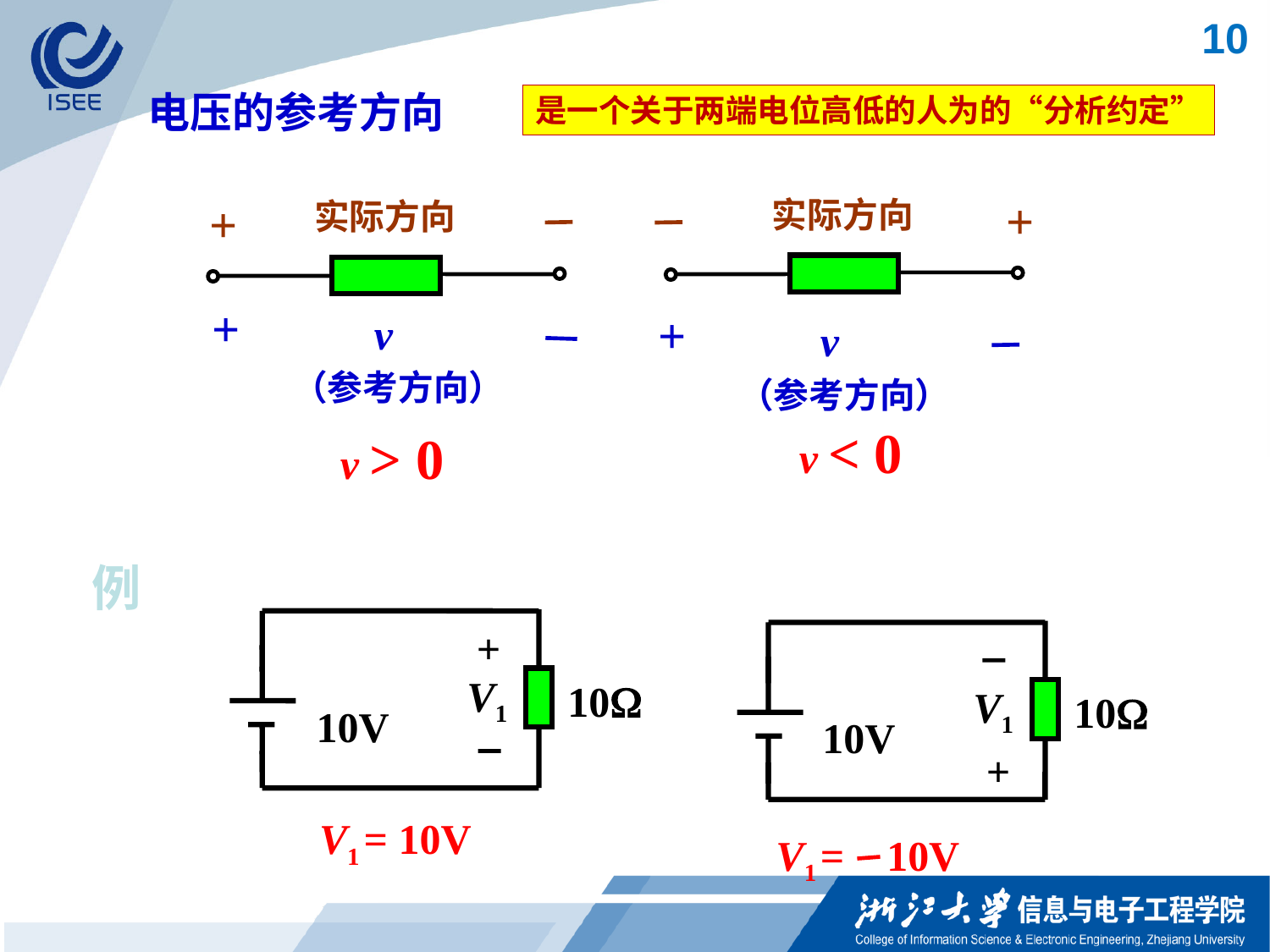

10
电压的参考方向
是一个关于两端电位高低的人为的“分析约定”
+
+
实际方向
实际方向

+
v

（参考方向）
+
v

（参考方向）
v < 0
v > 0
例

+

V1
10Ω
10V

V1
10Ω
10V
+

V1 = 10V
V1 =    10V